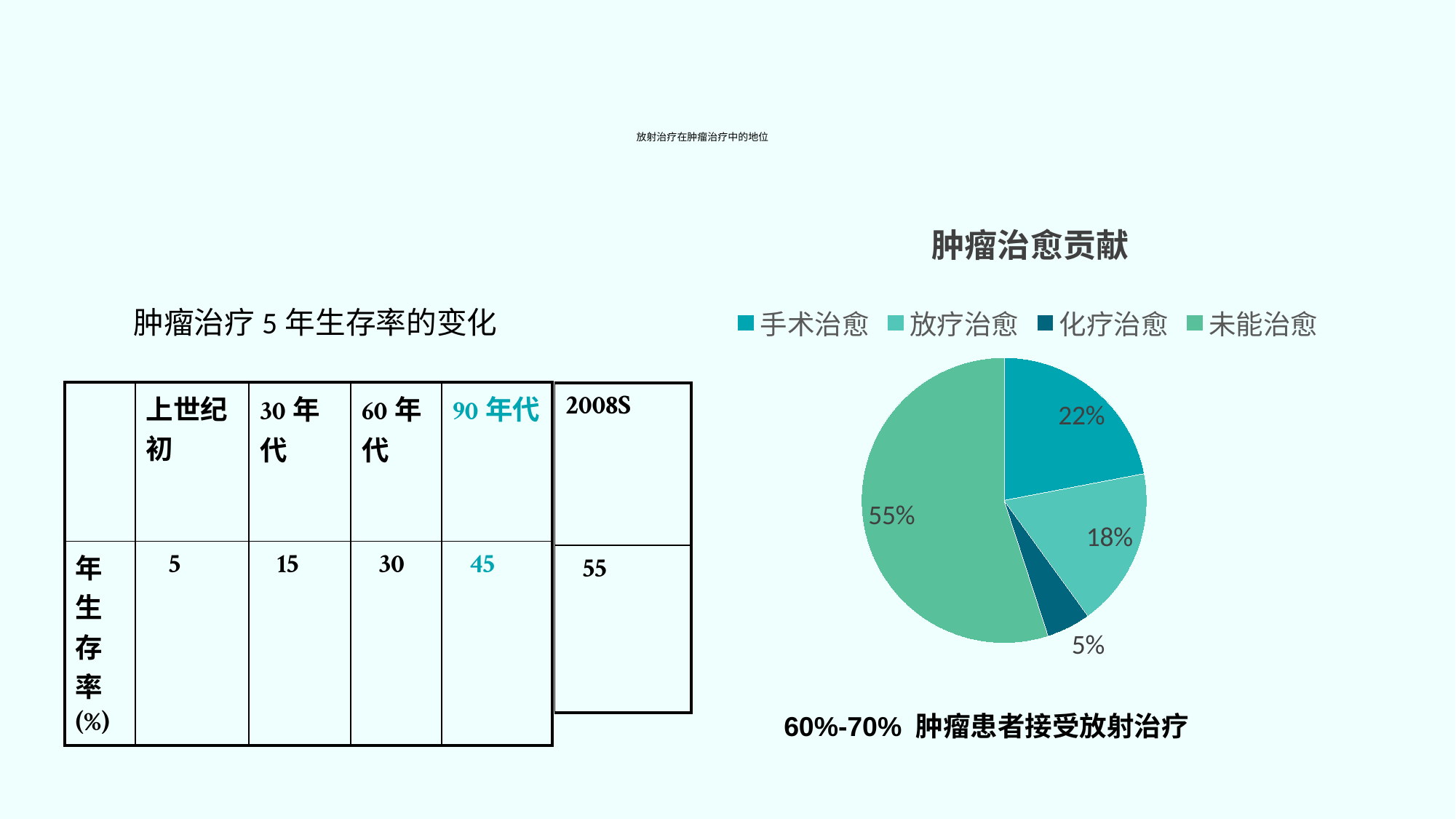

# 放射治疗在肿瘤治疗中的地位

         肿瘤治疗5年生存率的变化

### Chart:

| Category | 肿瘤治愈贡献 |
|---|---|
| 手术治愈 | 0.22 |
| 放疗治愈 | 0.18 |
| 化疗治愈 | 0.05 |
| 未能治愈 | 0.55 |
|  | 上世纪初 | 30年代 | 60年代 | 90年代 |
| --- | --- | --- | --- | --- |
| 年生存率(%) | 5 | 15 | 30 | 45 |
| 2008S |
| --- |
| 55 |
60%-70% 肿瘤患者接受放射治疗
           Tubiana M  Eur J Cancer 28A:2061 1992